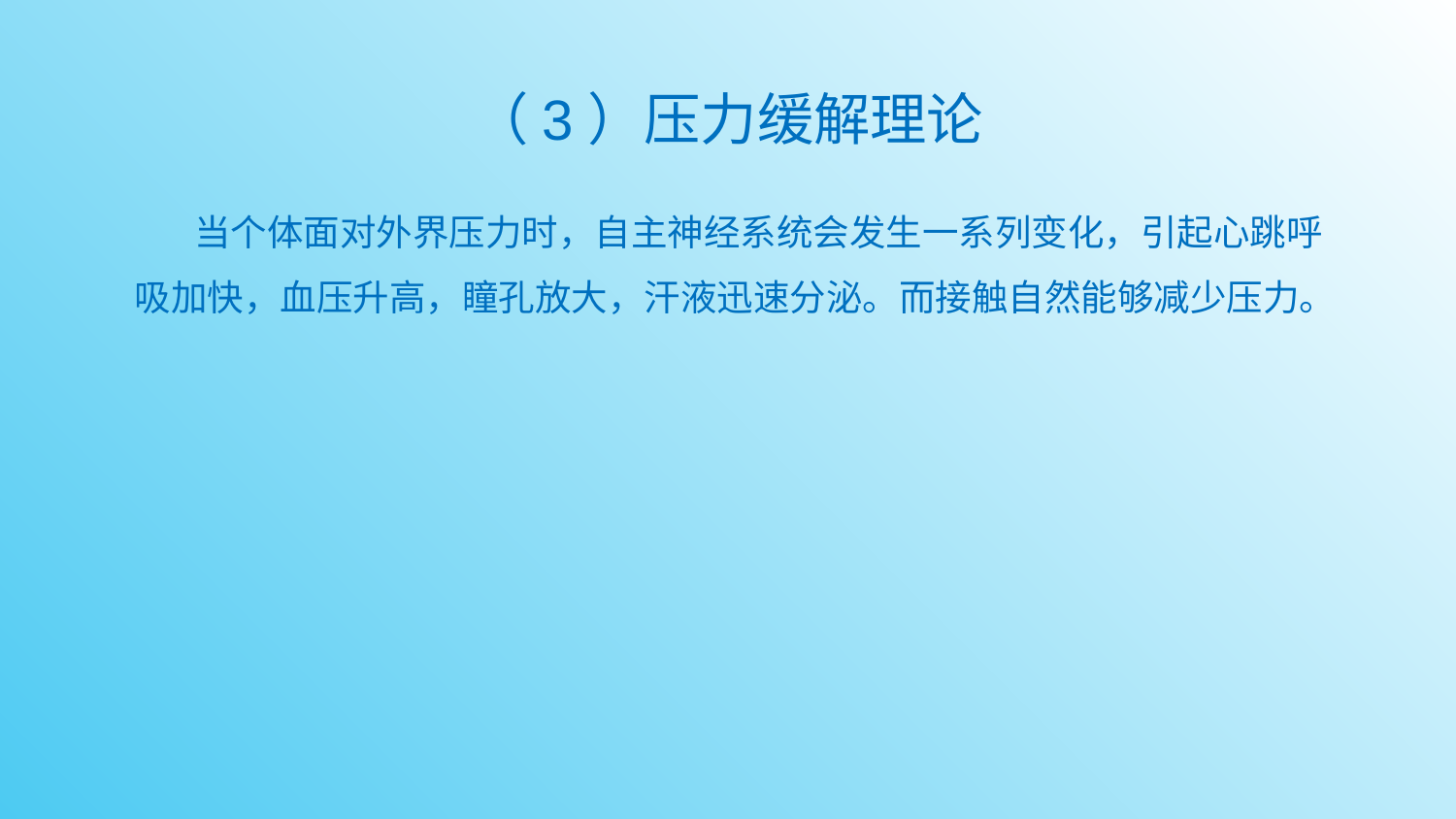

# （3）压力缓解理论
          当个体面对外界压力时，自主神经系统会发生一系列变化，引起心跳呼吸加快，血压升高，瞳孔放大，汗液迅速分泌。而接触自然能够减少压力。